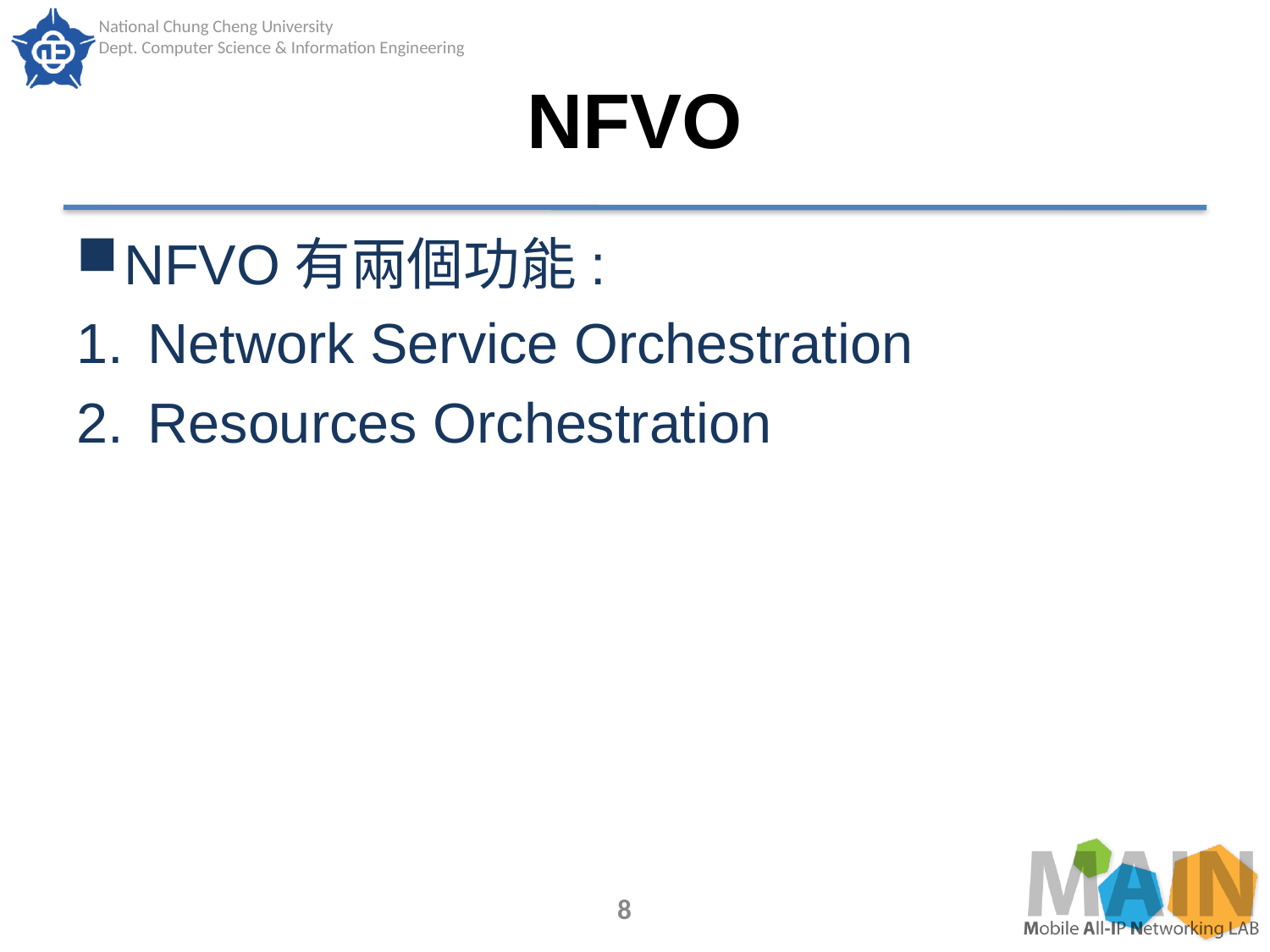

# NFVO
NFVO有兩個功能:
Network Service Orchestration
Resources Orchestration
8